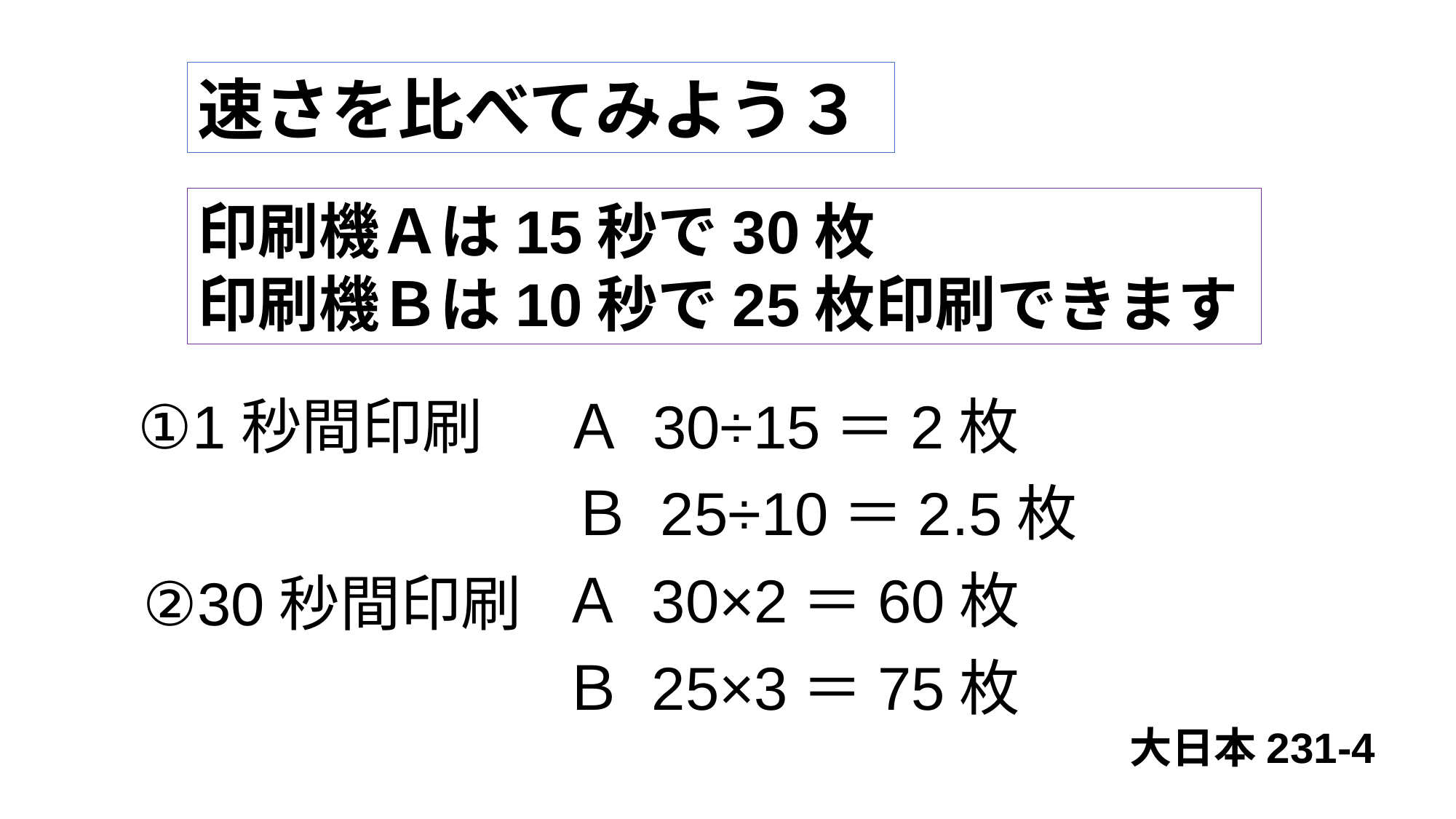

速さを比べてみよう３
印刷機Ａは15秒で30枚
印刷機Ｂは10秒で25枚印刷できます
①1秒間印刷
Ａ 30÷15＝2枚
Ｂ 25÷10＝2.5枚
Ａ 30×2＝60枚
②30秒間印刷
Ｂ 25×3＝75枚
大日本231-4